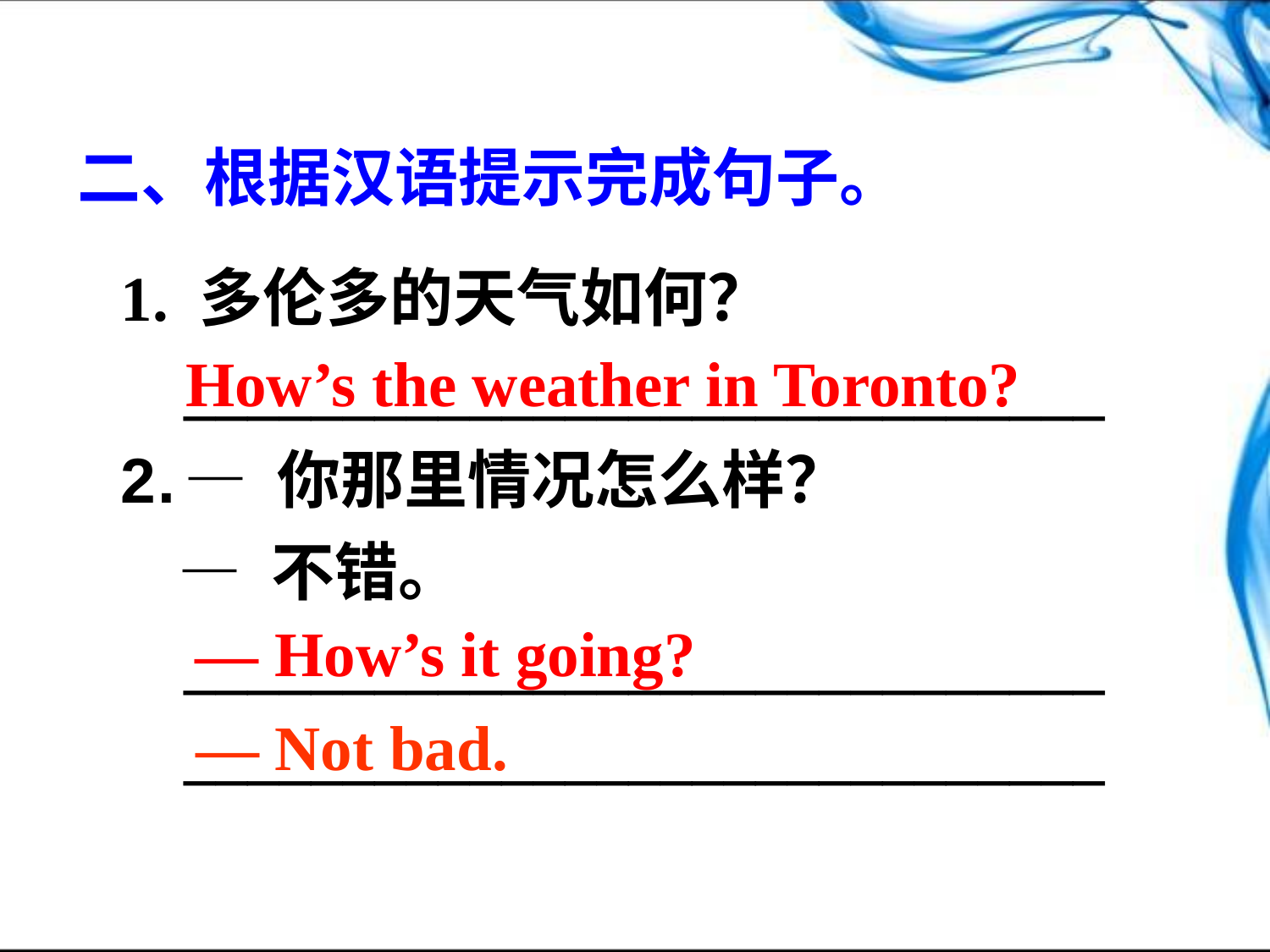

二、根据汉语提示完成句子。
1. 多伦多的天气如何？
    _____________________________
— 你那里情况怎么样？
    — 不错。
    _____________________________
    _____________________________
How’s the weather in Toronto?
— How’s it going?
— Not bad.